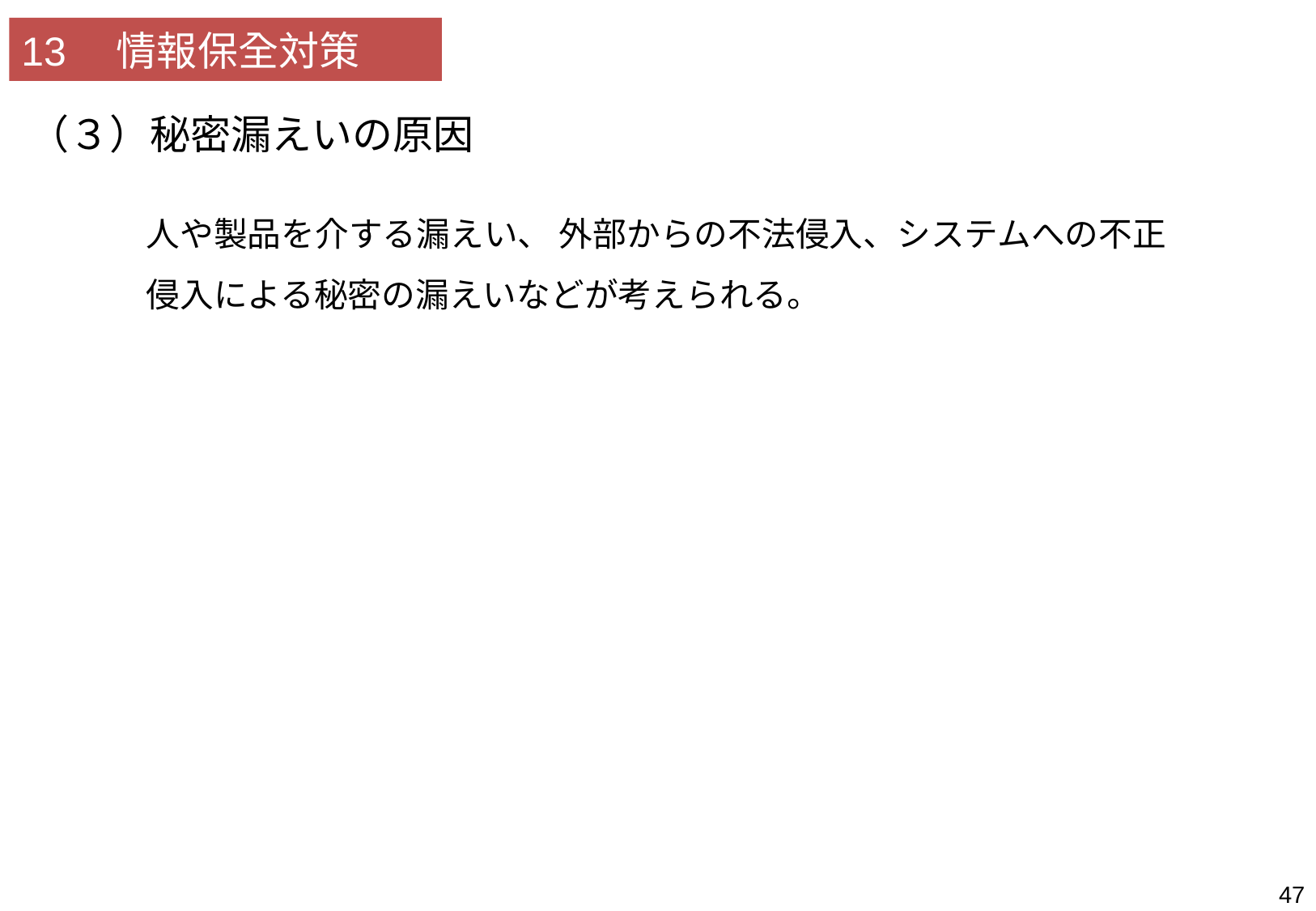

13　情報保全対策
| 34 | カウンターインテリジェンス及び諸外国の事例を紹介した上で、隙のない勤務と私生活において慎重な行動をとることの重要性について記載されているか。 |
| --- | --- |
（３）秘密漏えいの原因
人や製品を介する漏えい、 外部からの不法侵入、システムへの不正侵入による秘密の漏えいなどが考えられる。
47